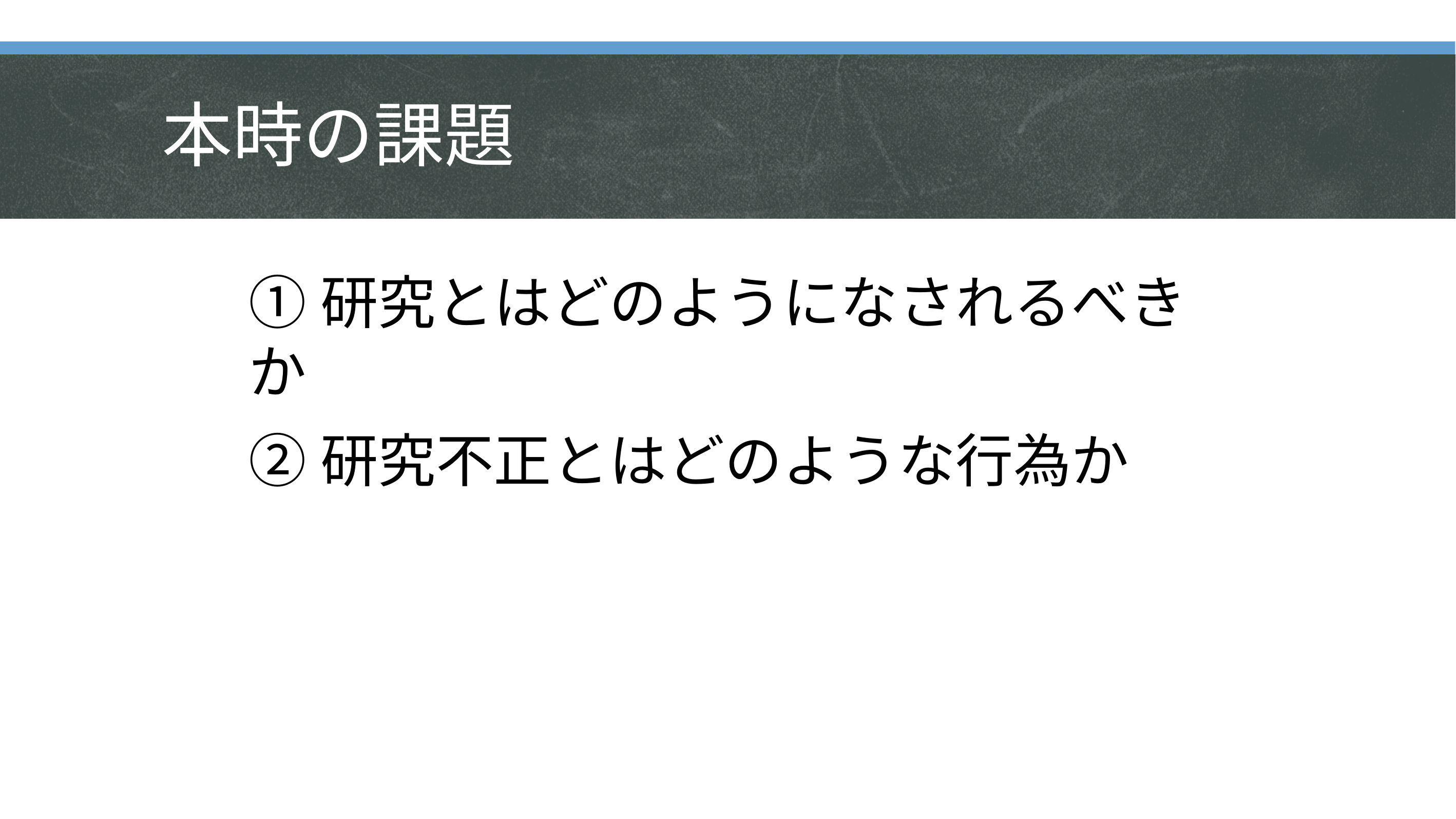

# 本時の課題
①研究とはどのようになされるべきか
②研究不正とはどのような行為か